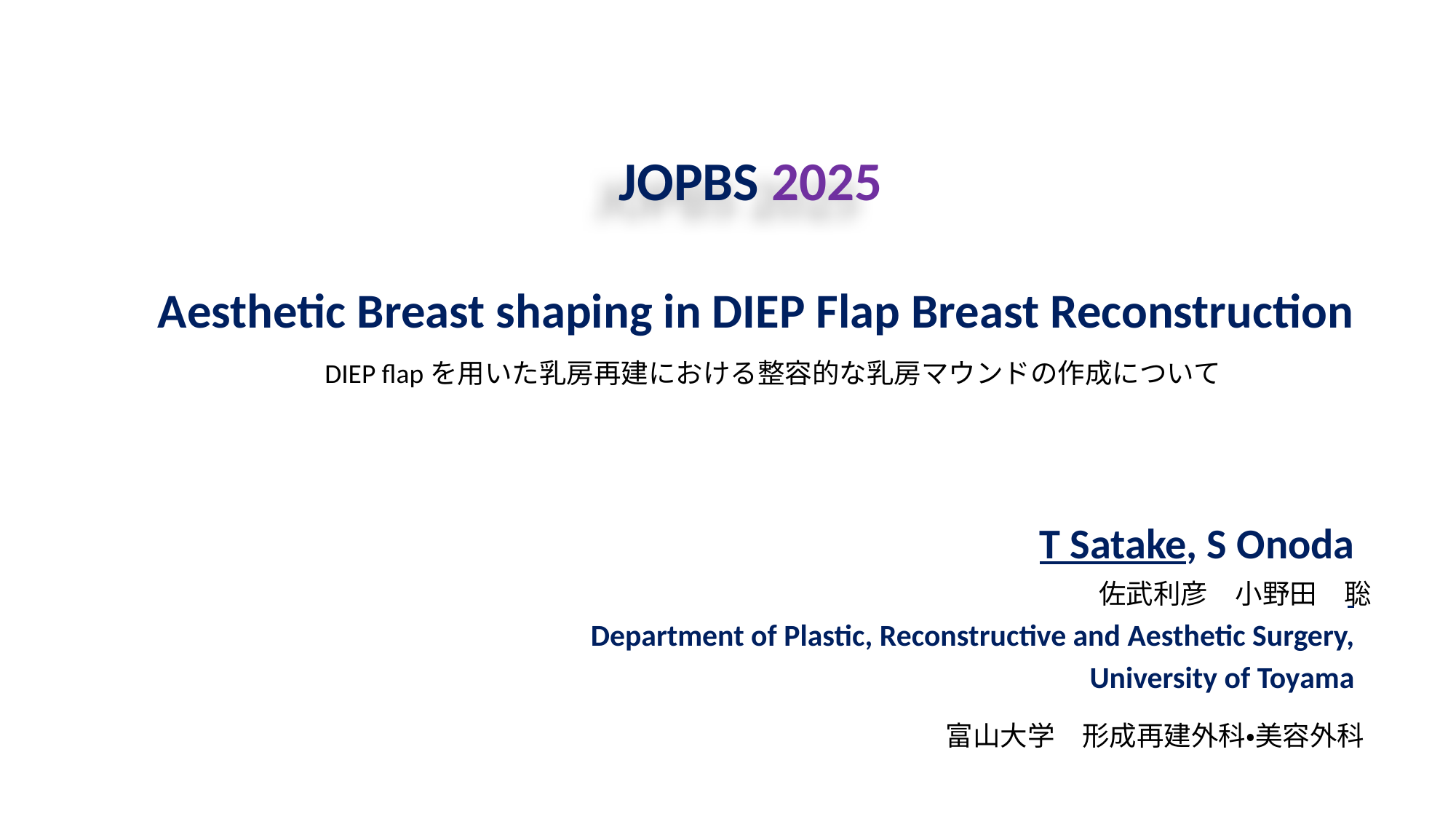

Aesthetic Breast shaping in DIEP Flap Breast Reconstruction

T Satake, S Onoda

Department of Plastic, Reconstructive and Aesthetic Surgery,
University of Toyama

　　　JOPBS 2025

DIEP flapを用いた乳房再建における整容的な乳房マウンドの作成について
佐武利彦　小野田　聡
富山大学　形成再建外科・美容外科